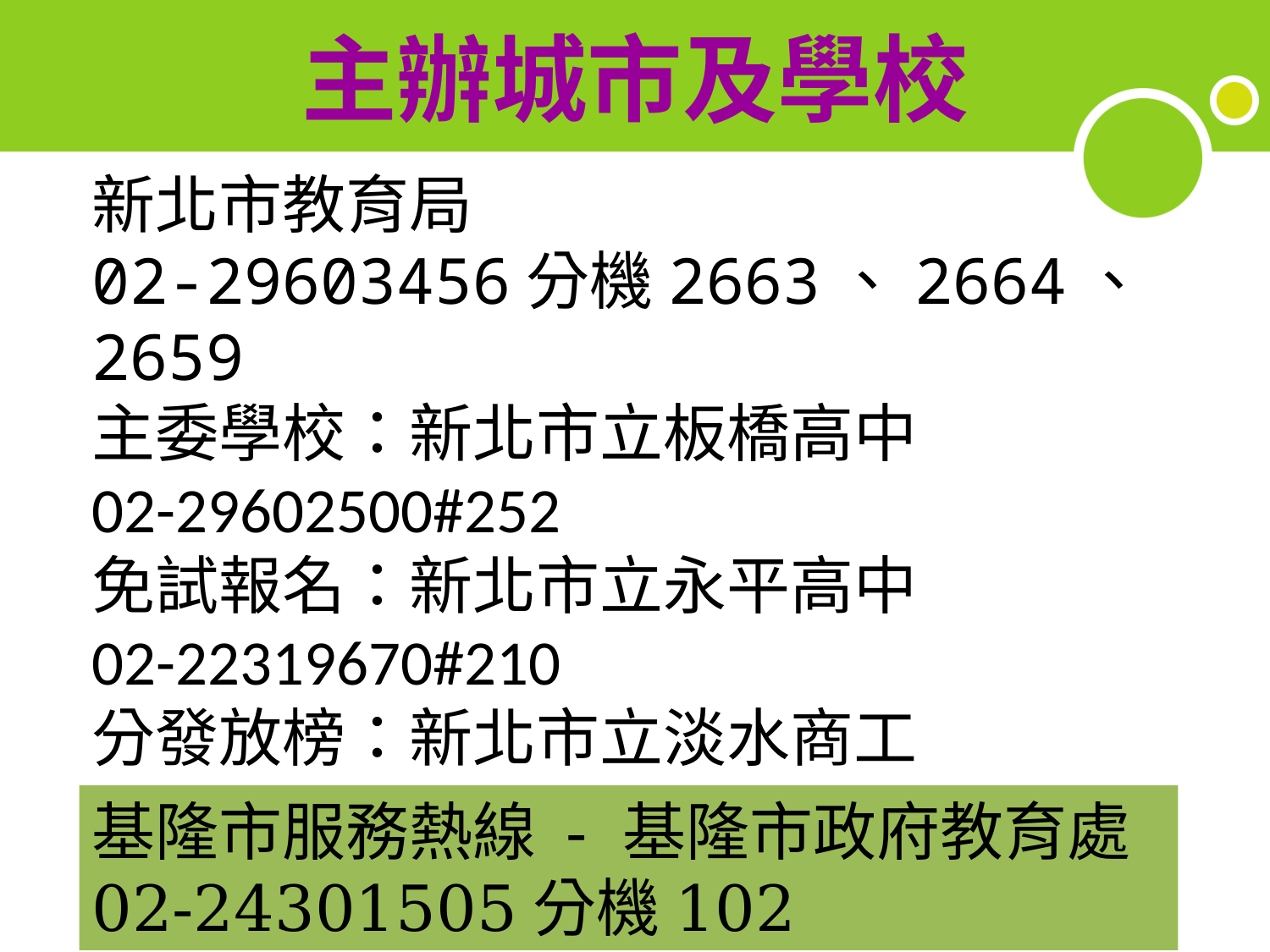

# 主辦城市及學校
新北市教育局
02-29603456分機2663、2664、2659
主委學校：新北市立板橋高中
02-29602500#252
免試報名：新北市立永平高中
02-22319670#210
分發放榜：新北市立淡水商工
02-26203930#300
基隆市服務熱線 - 基隆市政府教育處02-24301505分機102